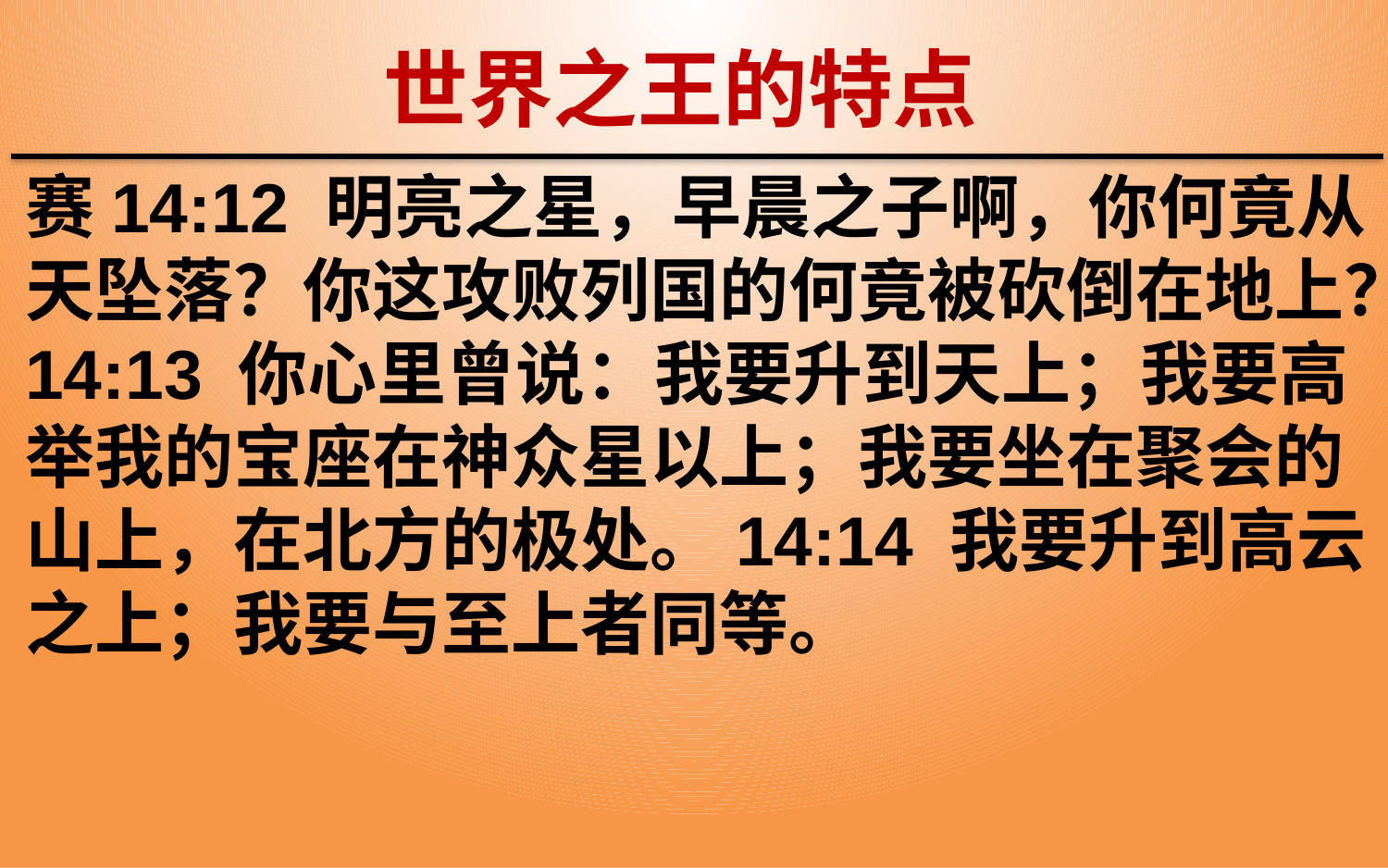

世界之王的特点
赛14:12 明亮之星，早晨之子啊，你何竟从天坠落？你这攻败列国的何竟被砍倒在地上？14:13 你心里曾说：我要升到天上；我要高举我的宝座在神众星以上；我要坐在聚会的山上，在北方的极处。14:14 我要升到高云之上；我要与至上者同等。